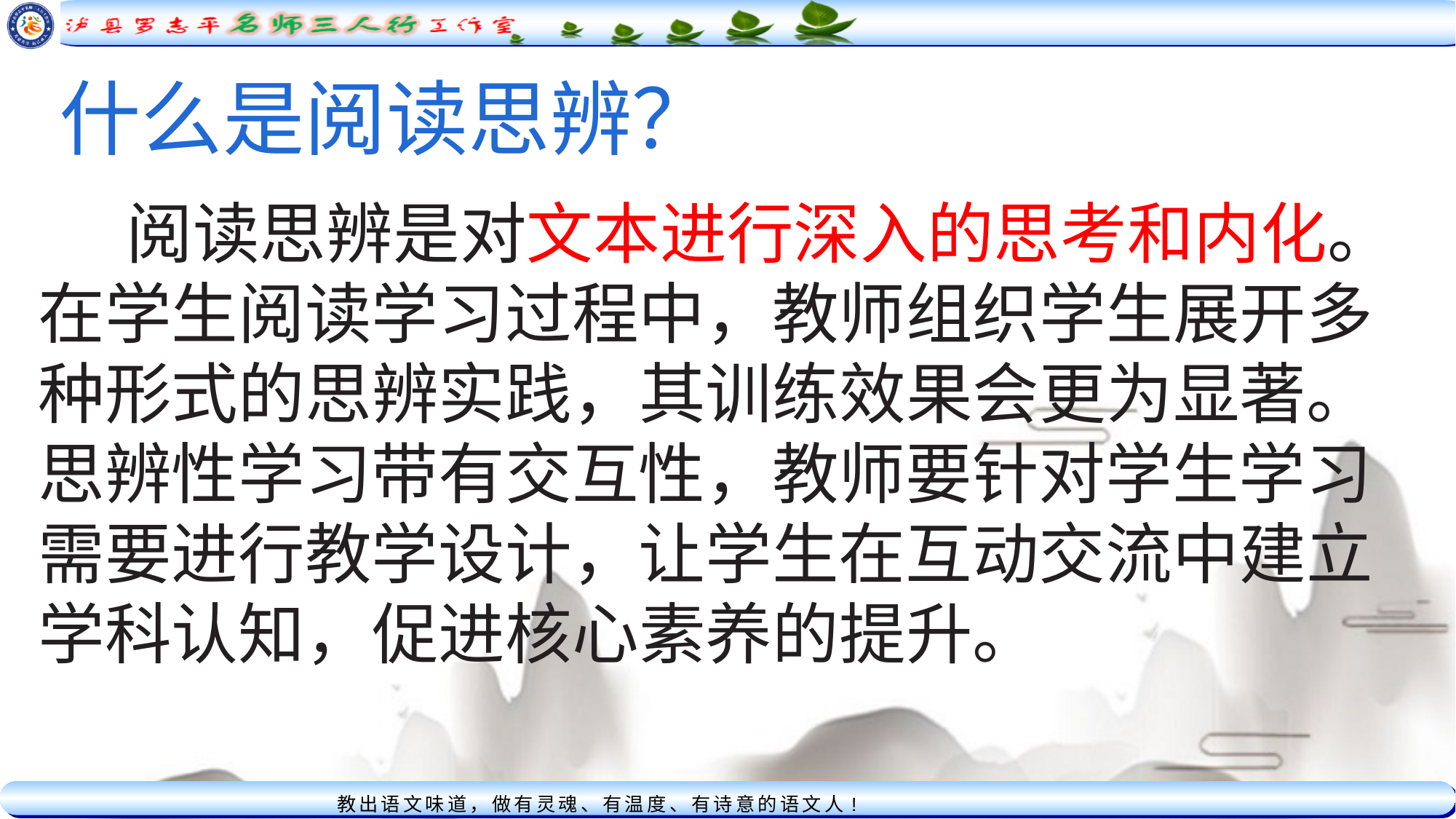

什么是阅读思辨？
   阅读思辨是对文本进行深入的思考和内化。在学生阅读学习过程中，教师组织学生展开多种形式的思辨实践，其训练效果会更为显著。思辨性学习带有交互性，教师要针对学生学习需要进行教学设计，让学生在互动交流中建立学科认知，促进核心素养的提升。